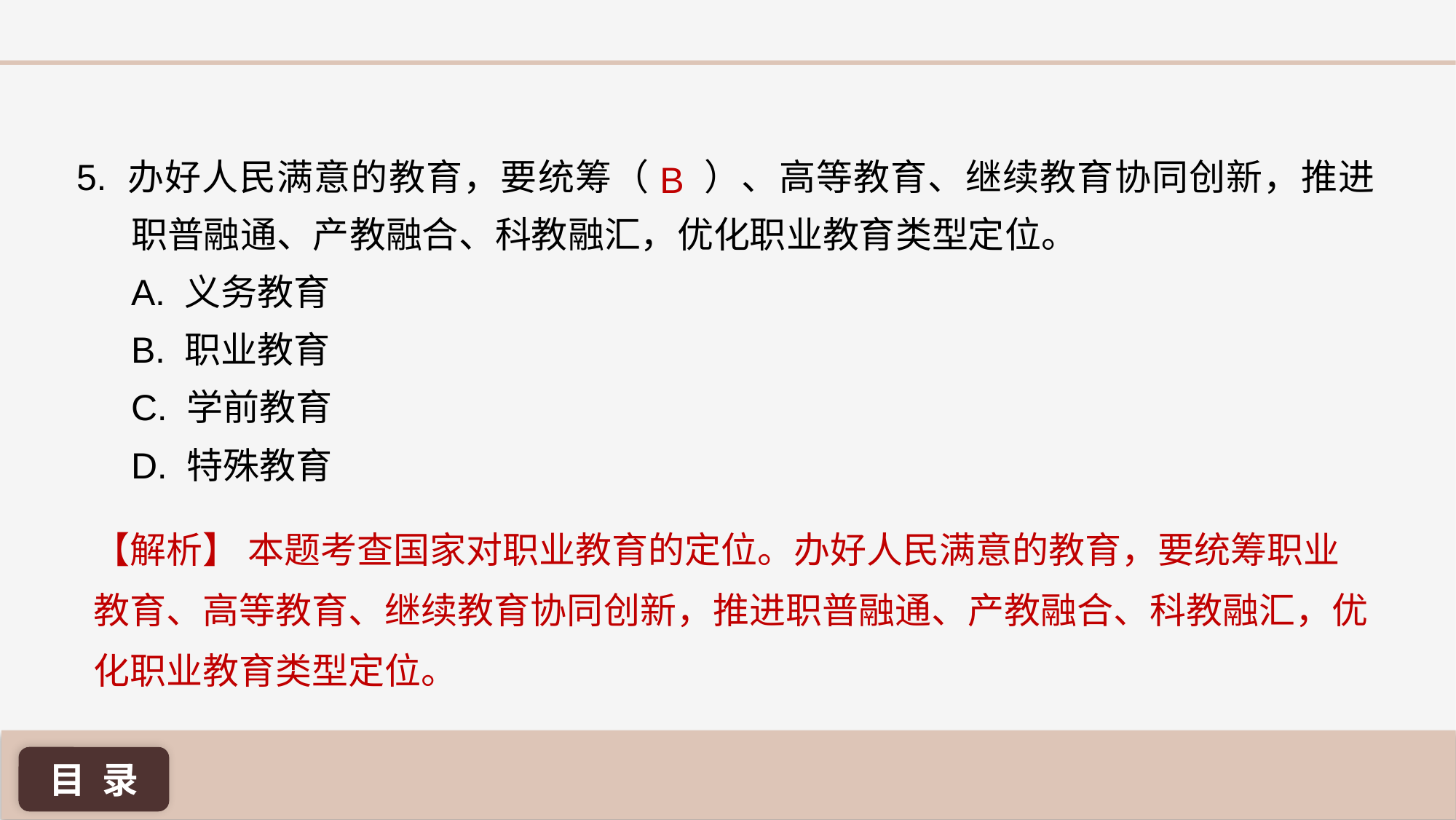

5. 办好人民满意的教育，要统筹（      ）、高等教育、继续教育协同创新，推进职普融通、产教融合、科教融汇，优化职业教育类型定位。
A. 义务教育
B. 职业教育
C. 学前教育
D. 特殊教育
B
【解析】 本题考查国家对职业教育的定位。办好人民满意的教育，要统筹职业教育、高等教育、继续教育协同创新，推进职普融通、产教融合、科教融汇，优化职业教育类型定位。